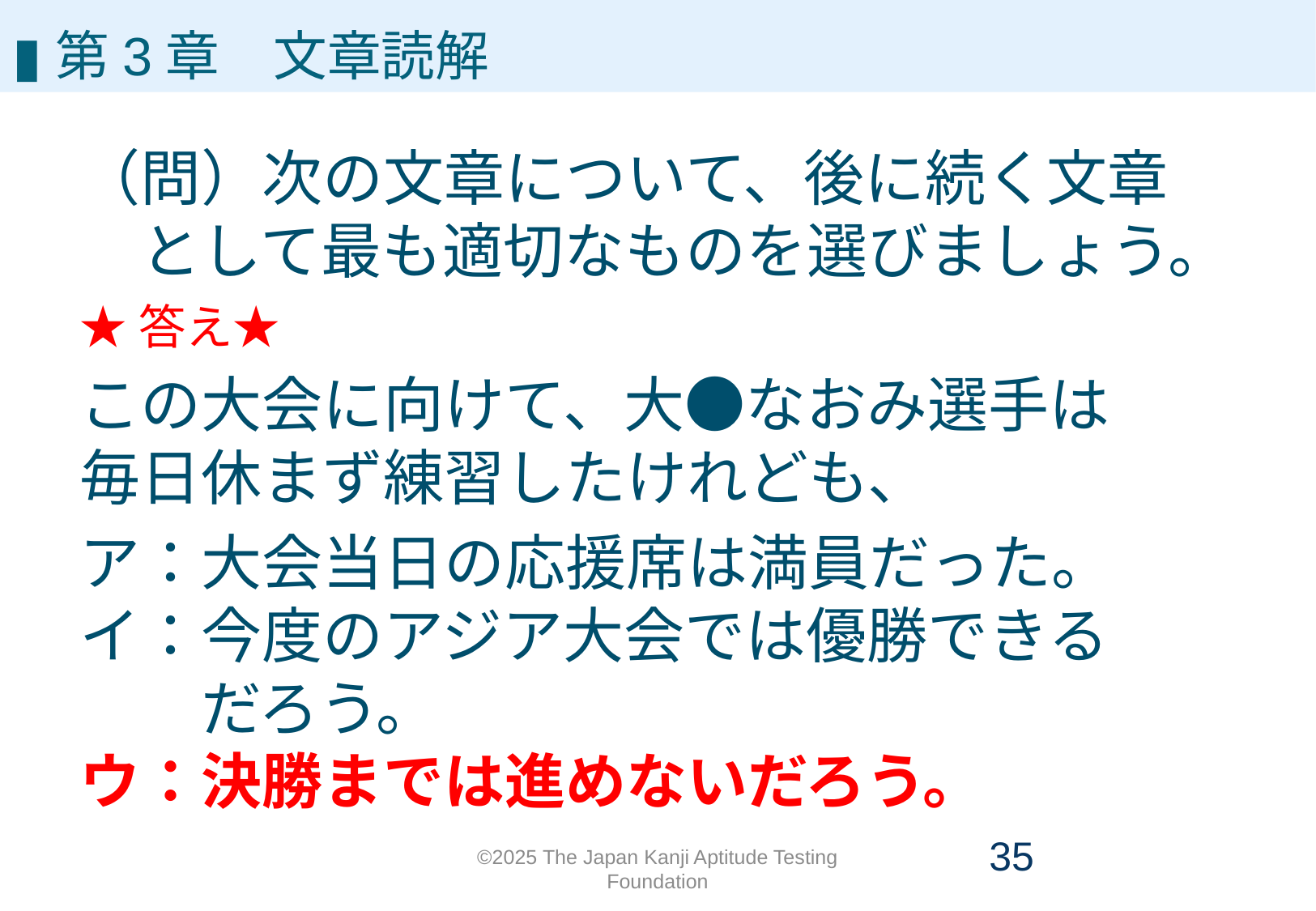

#
▮第3章　文章読解
（問）次の文章について、後に続く文章
　として最も適切なものを選びましょう。

★答え★
この大会に向けて、大●なおみ選手は
毎日休まず練習したけれども、
ア：大会当日の応援席は満員だった。
イ：今度のアジア大会では優勝できる
　　だろう。
ウ：決勝までは進めないだろう。

©2025 The Japan Kanji Aptitude Testing Foundation
35